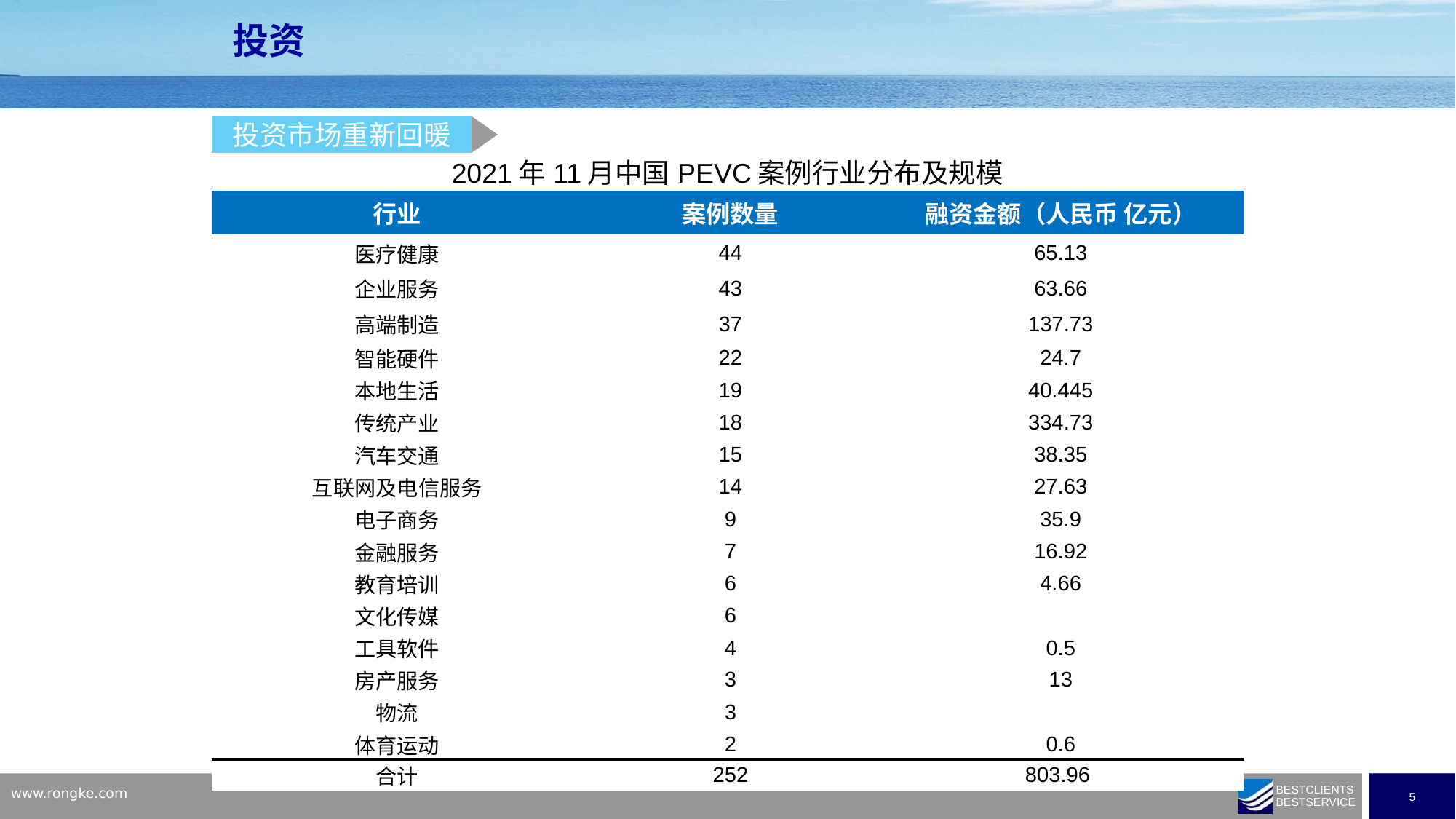

投资
投资市场重新回暖

| 2021年11月中国PEVC案例行业分布及规模 |  |  |
| --- | --- | --- |
| 行业 | 案例数量 | 融资金额（人民币 亿元） |
| 医疗健康 | 44 | 65.13 |
| 企业服务 | 43 | 63.66 |
| 高端制造 | 37 | 137.73 |
| 智能硬件 | 22 | 24.7 |
| 本地生活 | 19 | 40.445 |
| 传统产业 | 18 | 334.73 |
| 汽车交通 | 15 | 38.35 |
| 互联网及电信服务 | 14 | 27.63 |
| 电子商务 | 9 | 35.9 |
| 金融服务 | 7 | 16.92 |
| 教育培训 | 6 | 4.66 |
| 文化传媒 | 6 |  |
| 工具软件 | 4 | 0.5 |
| 房产服务 | 3 | 13 |
| 物流 | 3 |  |
| 体育运动 | 2 | 0.6 |
| 合计 | 252 | 803.96 |